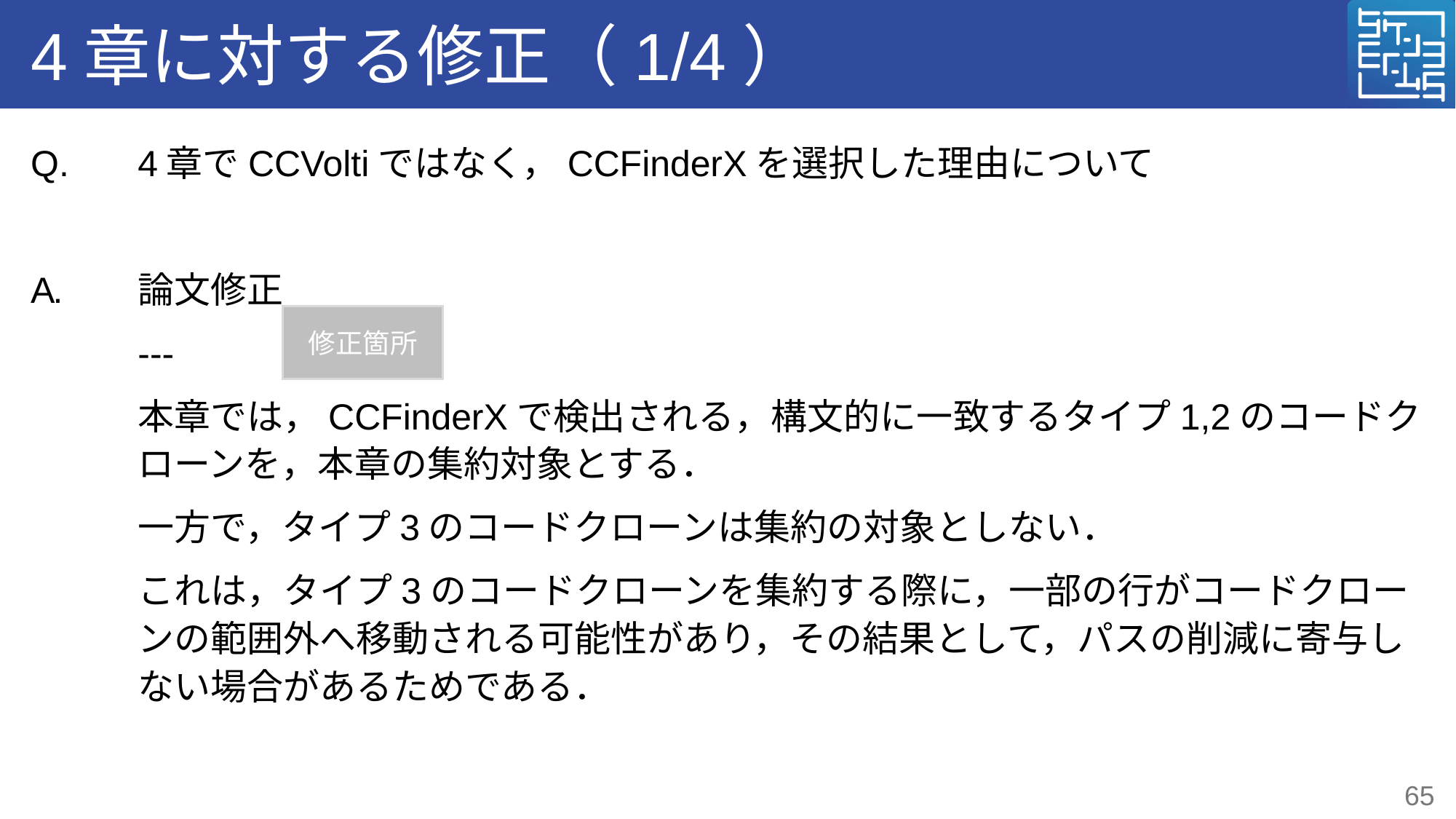

# 4章に対する修正（1/4）
Q.	4章でCCVoltiではなく，CCFinderXを選択した理由について

論文修正
	---
	本章では，CCFinderXで検出される，構文的に一致するタイプ1,2のコードクローンを，本章の集約対象とする．
	一方で，タイプ3のコードクローンは集約の対象としない．
	これは，タイプ3のコードクローンを集約する際に，一部の行がコードクローンの範囲外へ移動される可能性があり，その結果として，パスの削減に寄与しない場合があるためである．
修正箇所
65